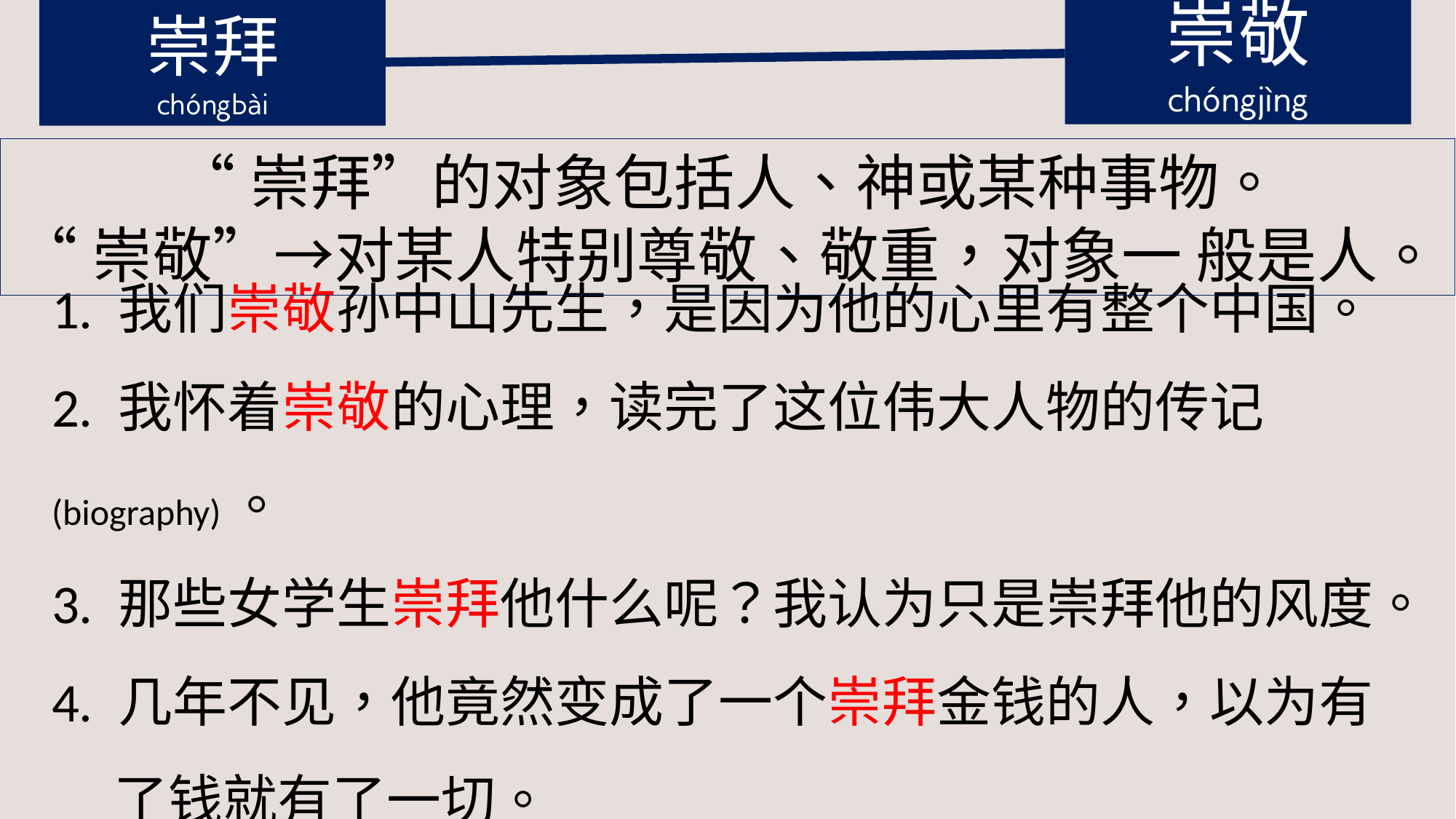

崇敬
chóngjìng
崇拜
chóngbài
“崇拜”的对象包括人、神或某种事物。
“崇敬”→对某人特别尊敬、敬重，对象一 般是人。
1. 我们崇敬孙中山先生，是因为他的心里有整个中国。
2. 我怀着崇敬的心理，读完了这位伟大人物的传记(biography)。
3. 那些女学生崇拜他什么呢？我认为只是崇拜他的风度。
4. 几年不见，他竟然变成了一个崇拜金钱的人，以为有
    了钱就有了一切。